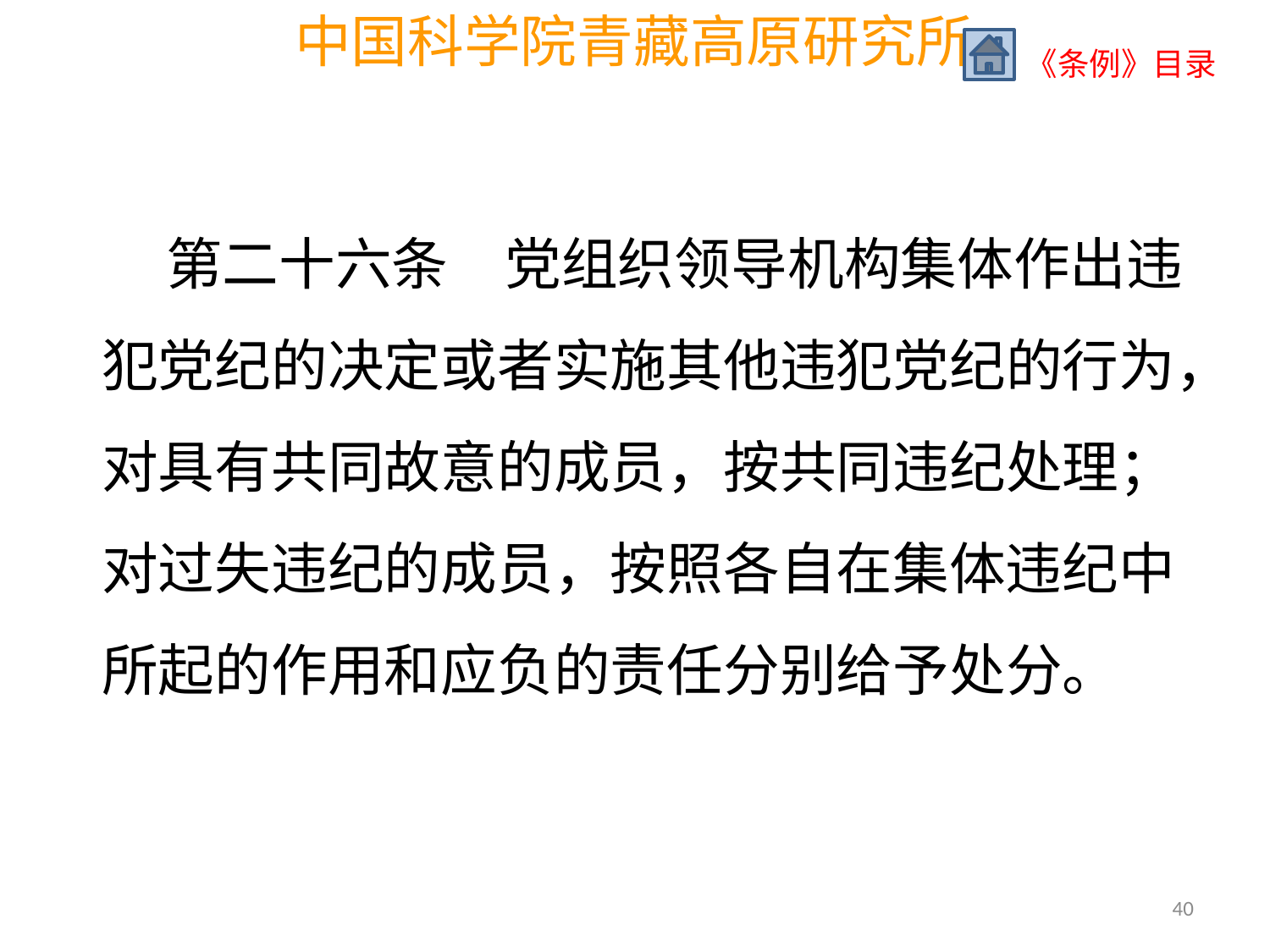

《条例》目录
    第二十六条　党组织领导机构集体作出违犯党纪的决定或者实施其他违犯党纪的行为，对具有共同故意的成员，按共同违纪处理；对过失违纪的成员，按照各自在集体违纪中所起的作用和应负的责任分别给予处分。
40